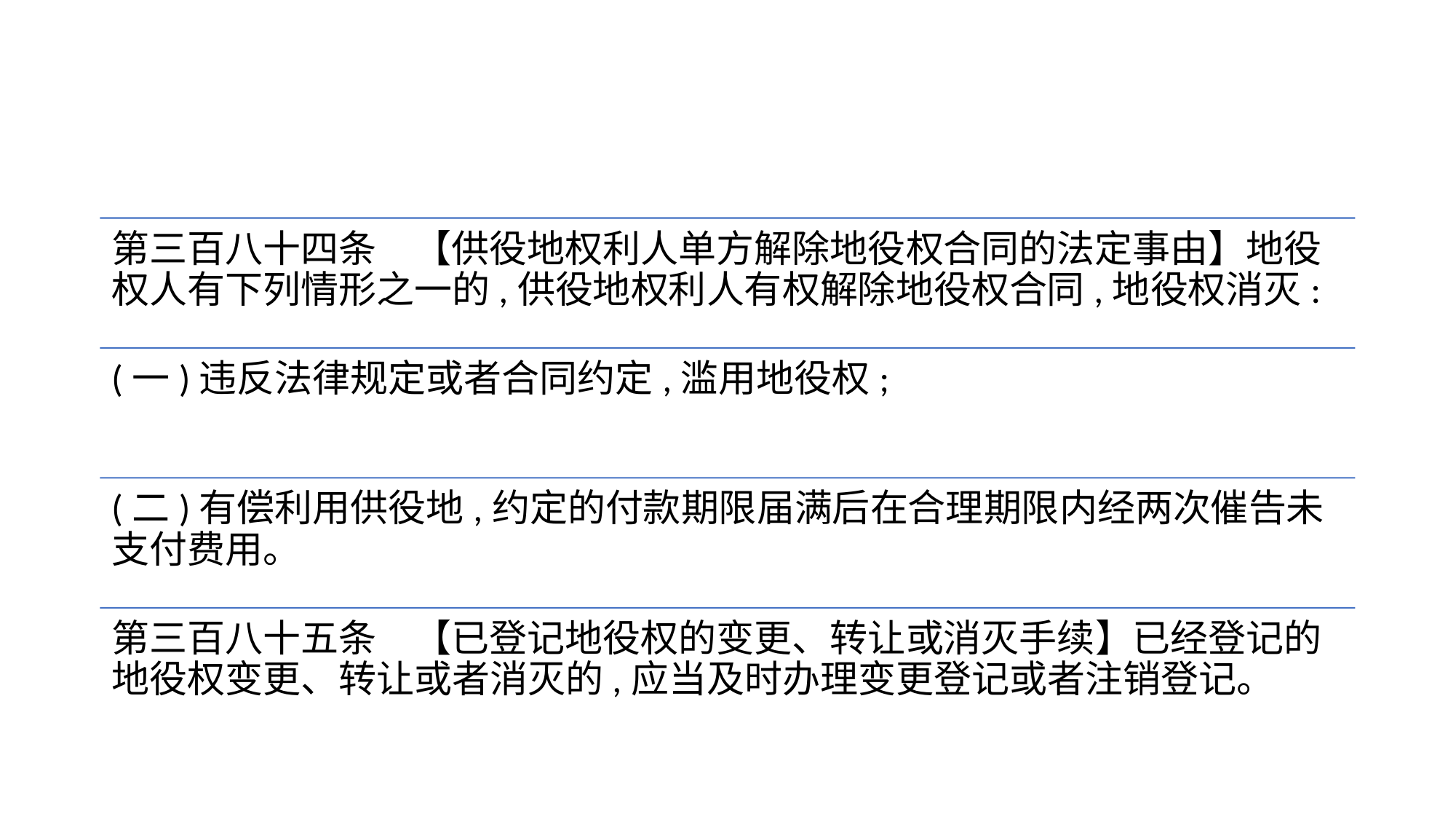

第三百八十四条　【供役地权利人单方解除地役权合同的法定事由】地役权人有下列情形之一的,供役地权利人有权解除地役权合同,地役权消灭:
(一)违反法律规定或者合同约定,滥用地役权;
(二)有偿利用供役地,约定的付款期限届满后在合理期限内经两次催告未支付费用。
第三百八十五条　【已登记地役权的变更、转让或消灭手续】已经登记的地役权变更、转让或者消灭的,应当及时办理变更登记或者注销登记。